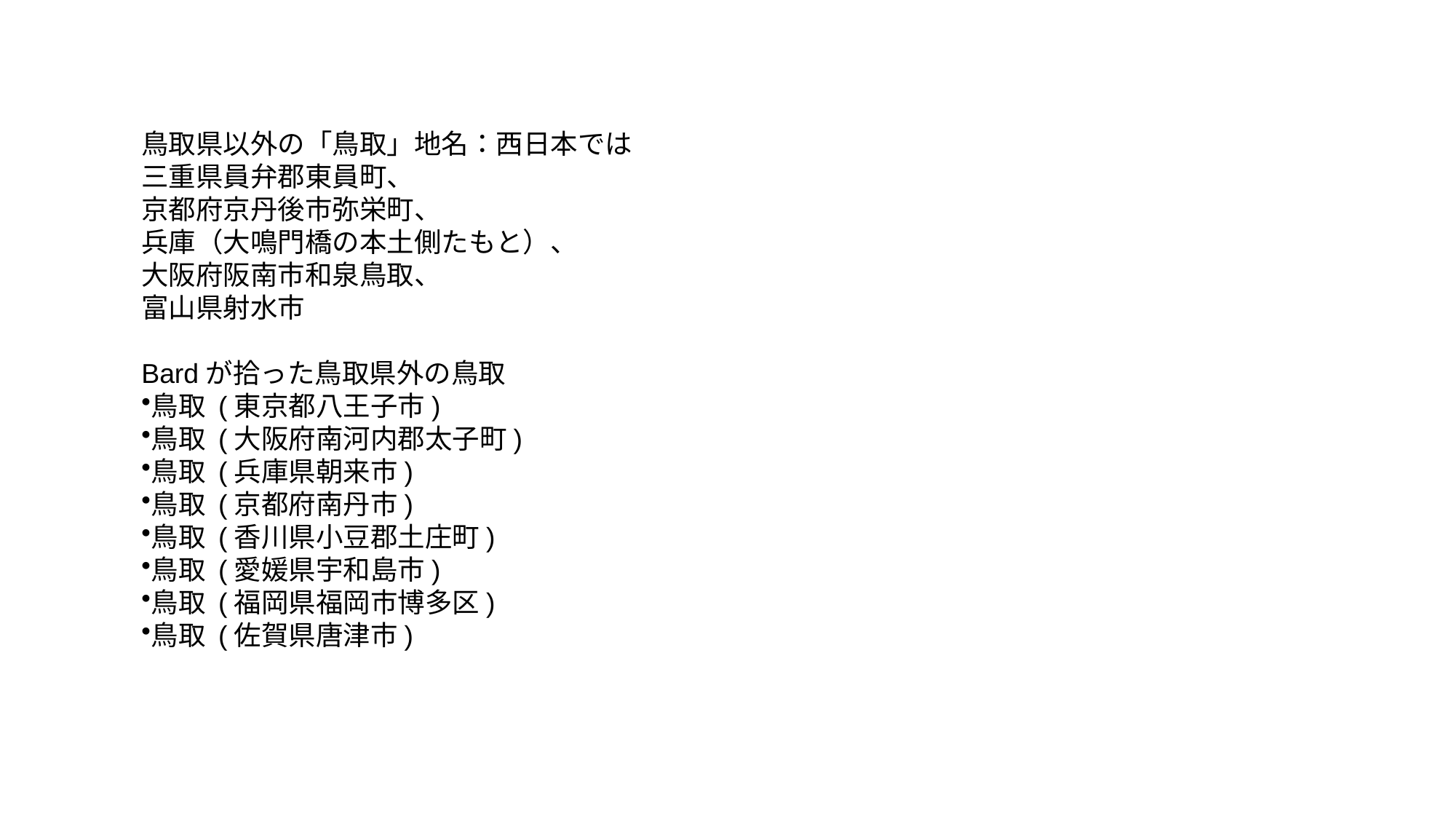

鳥取県以外の「鳥取」地名：西日本では
三重県員弁郡東員町、
京都府京丹後市弥栄町、
兵庫（大鳴門橋の本土側たもと）、
大阪府阪南市和泉鳥取、
富山県射水市

Bardが拾った鳥取県外の鳥取
鳥取 (東京都八王子市)
鳥取 (大阪府南河内郡太子町)
鳥取 (兵庫県朝来市)
鳥取 (京都府南丹市)
鳥取 (香川県小豆郡土庄町)
鳥取 (愛媛県宇和島市)
鳥取 (福岡県福岡市博多区)
鳥取 (佐賀県唐津市)